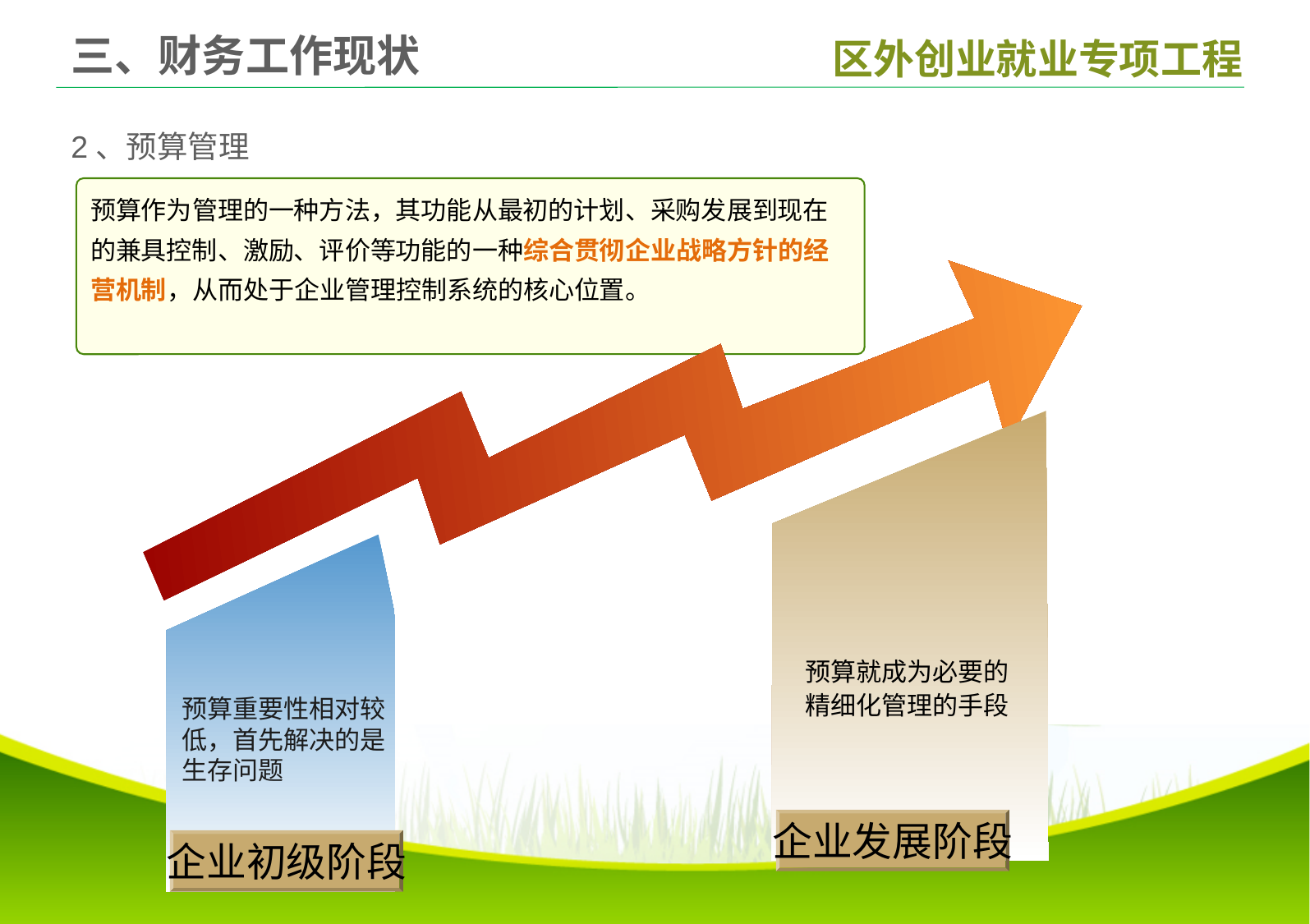

三、财务工作现状
2、预算管理
预算作为管理的一种方法，其功能从最初的计划、采购发展到现在的兼具控制、激励、评价等功能的一种综合贯彻企业战略方针的经营机制，从而处于企业管理控制系统的核心位置。

预算就成为必要的精细化管理的手段
预算重要性相对较低，首先解决的是生存问题
企业发展阶段
企业初级阶段